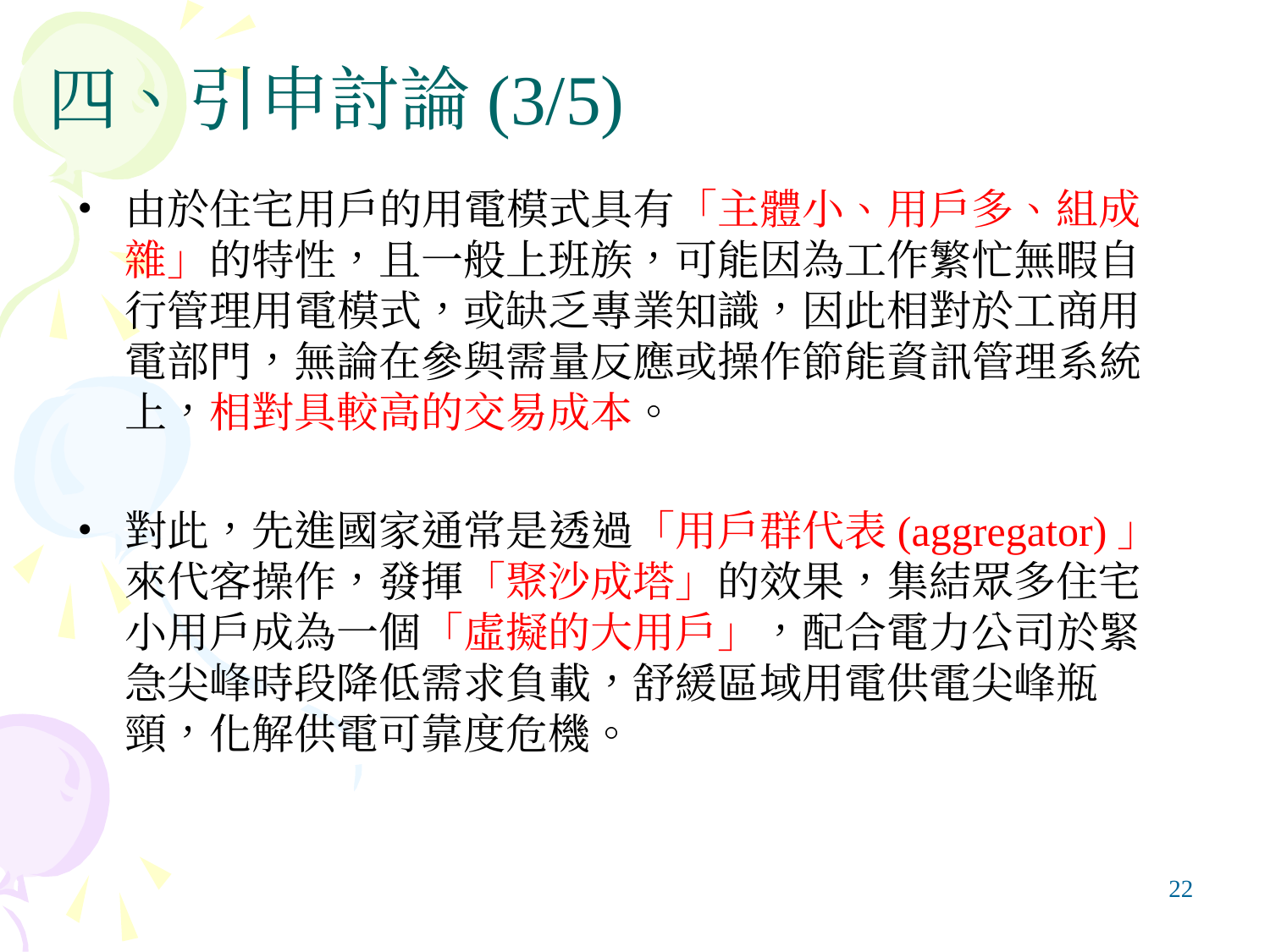

# 四、引申討論(3/5)
由於住宅用戶的用電模式具有「主體小、用戶多、組成雜」的特性，且一般上班族，可能因為工作繁忙無暇自行管理用電模式，或缺乏專業知識，因此相對於工商用電部門，無論在參與需量反應或操作節能資訊管理系統上，相對具較高的交易成本。

對此，先進國家通常是透過「用戶群代表(aggregator)」來代客操作，發揮「聚沙成塔」的效果，集結眾多住宅小用戶成為一個「虛擬的大用戶」，配合電力公司於緊急尖峰時段降低需求負載，舒緩區域用電供電尖峰瓶頸，化解供電可靠度危機。

22